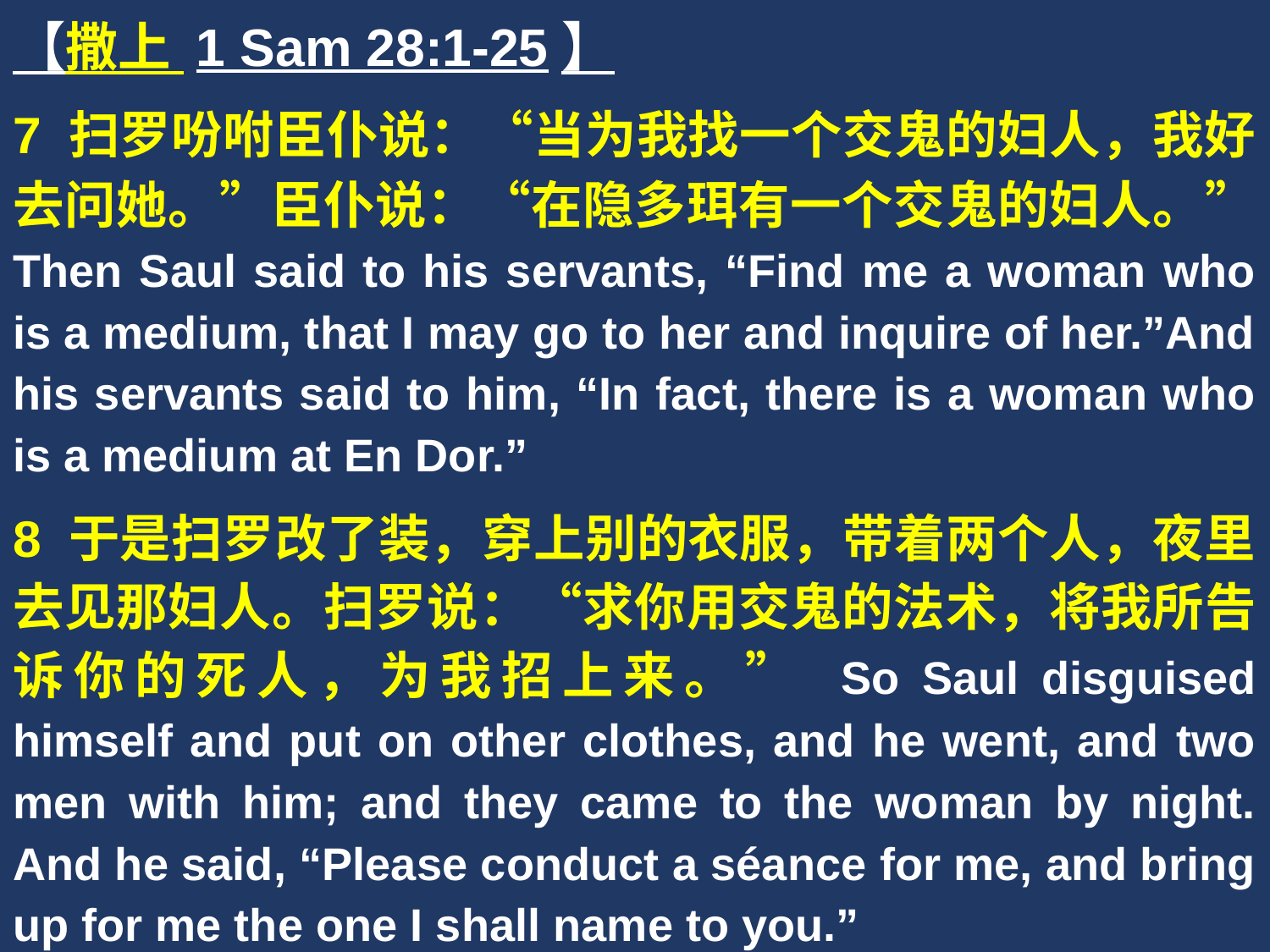

【撒上 1 Sam 28:1-25】
7 扫罗吩咐臣仆说：“当为我找一个交鬼的妇人，我好去问她。”臣仆说：“在隐多珥有一个交鬼的妇人。” Then Saul said to his servants, “Find me a woman who is a medium, that I may go to her and inquire of her.”And his servants said to him, “In fact, there is a woman who is a medium at En Dor.”
8 于是扫罗改了装，穿上别的衣服，带着两个人，夜里去见那妇人。扫罗说：“求你用交鬼的法术，将我所告诉你的死人，为我招上来。” So Saul disguised himself and put on other clothes, and he went, and two men with him; and they came to the woman by night. And he said, “Please conduct a séance for me, and bring up for me the one I shall name to you.”